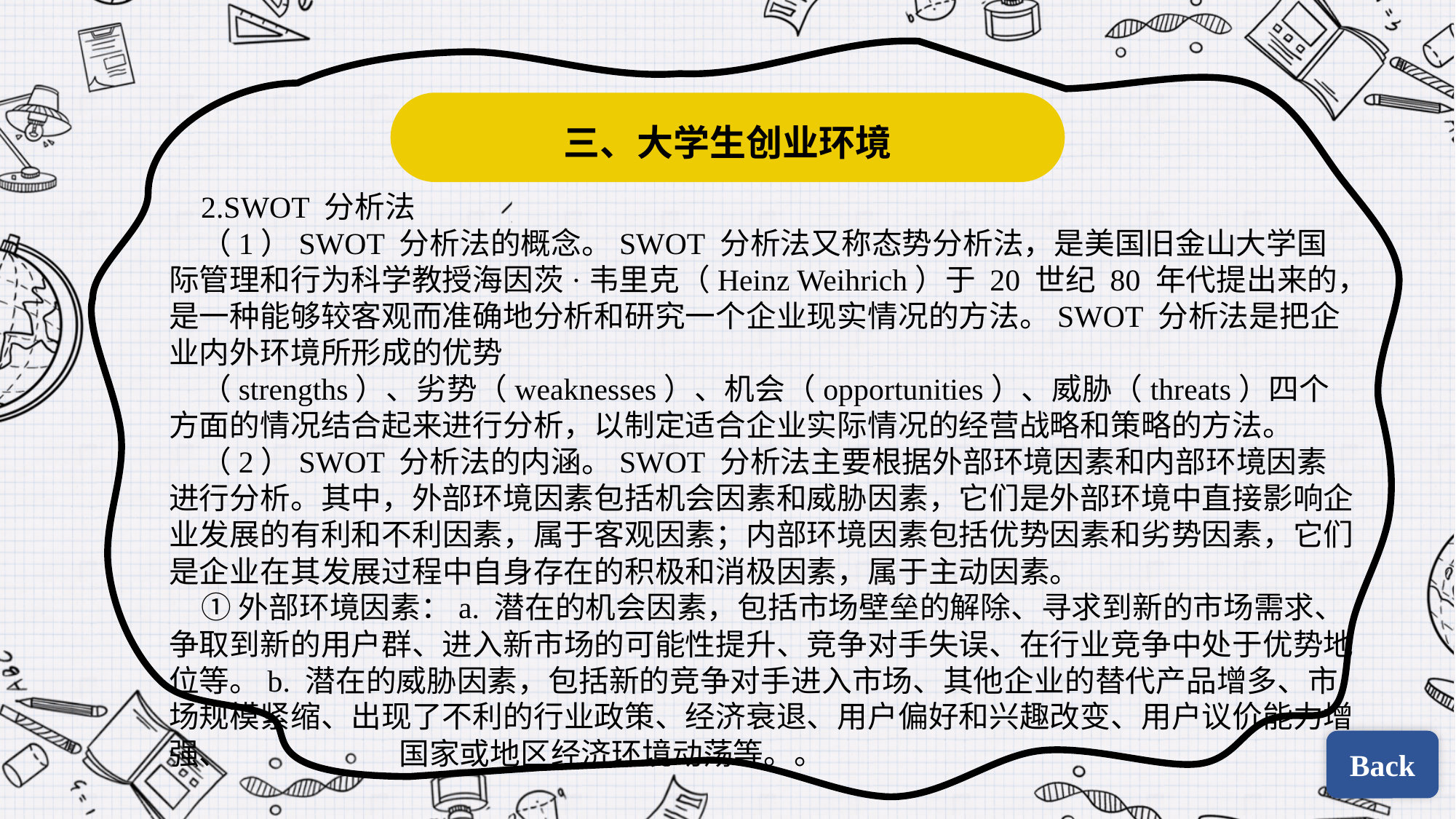

三、大学生创业环境
2.SWOT 分析法
（1）SWOT 分析法的概念。SWOT 分析法又称态势分析法，是美国旧金山大学国际管理和行为科学教授海因茨·韦里克（Heinz Weihrich）于 20 世纪 80 年代提出来的，是一种能够较客观而准确地分析和研究一个企业现实情况的方法。SWOT 分析法是把企业内外环境所形成的优势
（strengths）、劣势（weaknesses）、机会（opportunities）、威胁（threats）四个方面的情况结合起来进行分析，以制定适合企业实际情况的经营战略和策略的方法。
（2）SWOT 分析法的内涵。SWOT 分析法主要根据外部环境因素和内部环境因素进行分析。其中，外部环境因素包括机会因素和威胁因素，它们是外部环境中直接影响企业发展的有利和不利因素，属于客观因素；内部环境因素包括优势因素和劣势因素，它们是企业在其发展过程中自身存在的积极和消极因素，属于主动因素。
①外部环境因素：a. 潜在的机会因素，包括市场壁垒的解除、寻求到新的市场需求、争取到新的用户群、进入新市场的可能性提升、竞争对手失误、在行业竞争中处于优势地位等。b. 潜在的威胁因素，包括新的竞争对手进入市场、其他企业的替代产品增多、市场规模紧缩、出现了不利的行业政策、经济衰退、用户偏好和兴趣改变、用户议价能力增强、ffffffffffffffff国家或地区经济环境动荡等。。

Back